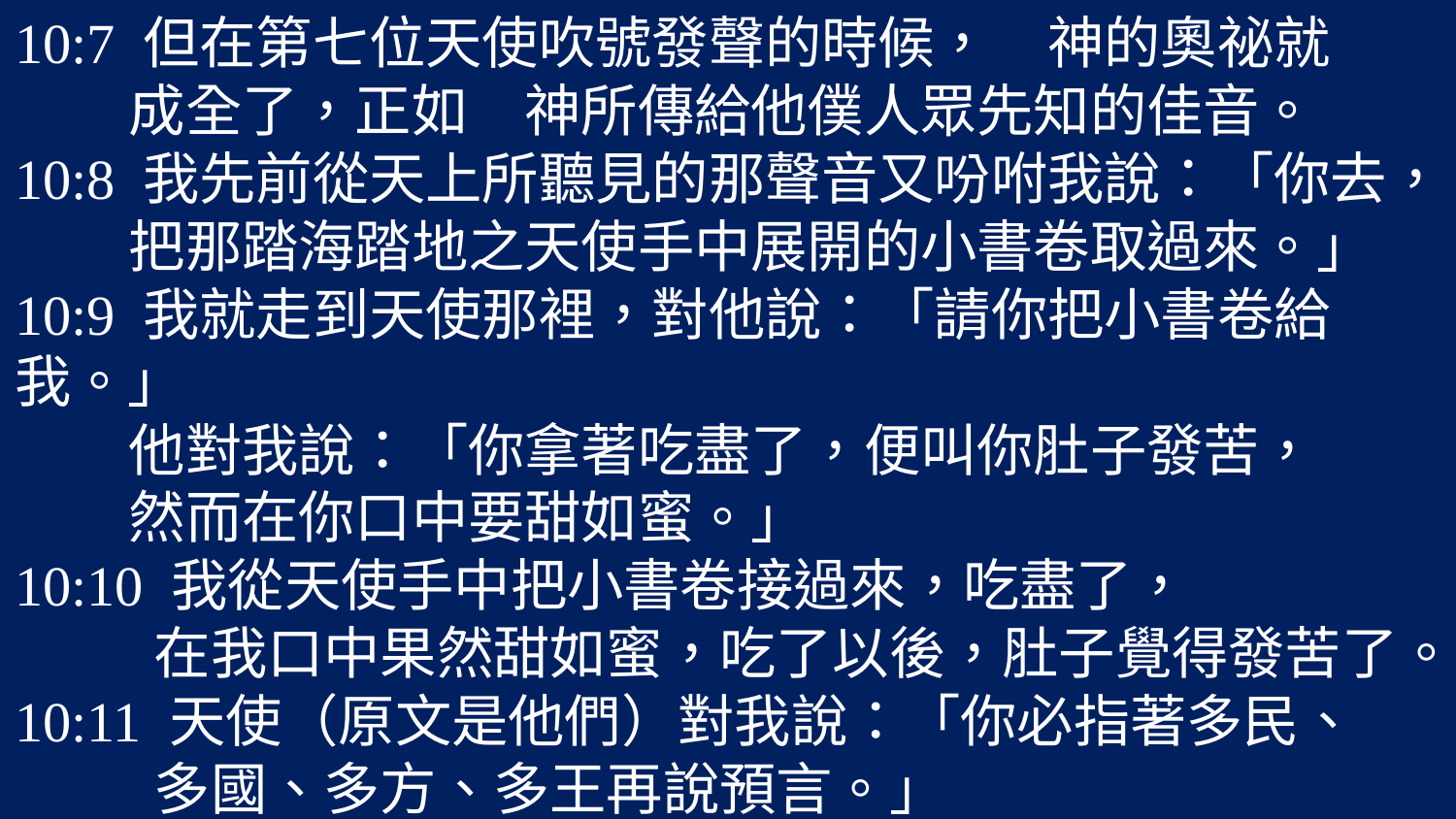

10:7 但在第七位天使吹號發聲的時候，　神的奧祕就
        成全了，正如　神所傳給他僕人眾先知的佳音。
10:8 我先前從天上所聽見的那聲音又吩咐我說：「你去，
        把那踏海踏地之天使手中展開的小書卷取過來。」
10:9 我就走到天使那裡，對他說：「請你把小書卷給我。」
        他對我說：「你拿著吃盡了，便叫你肚子發苦，
        然而在你口中要甜如蜜。」
10:10 我從天使手中把小書卷接過來，吃盡了，
          在我口中果然甜如蜜，吃了以後，肚子覺得發苦了。
10:11 天使（原文是他們）對我說：「你必指著多民、
          多國、多方、多王再說預言。」